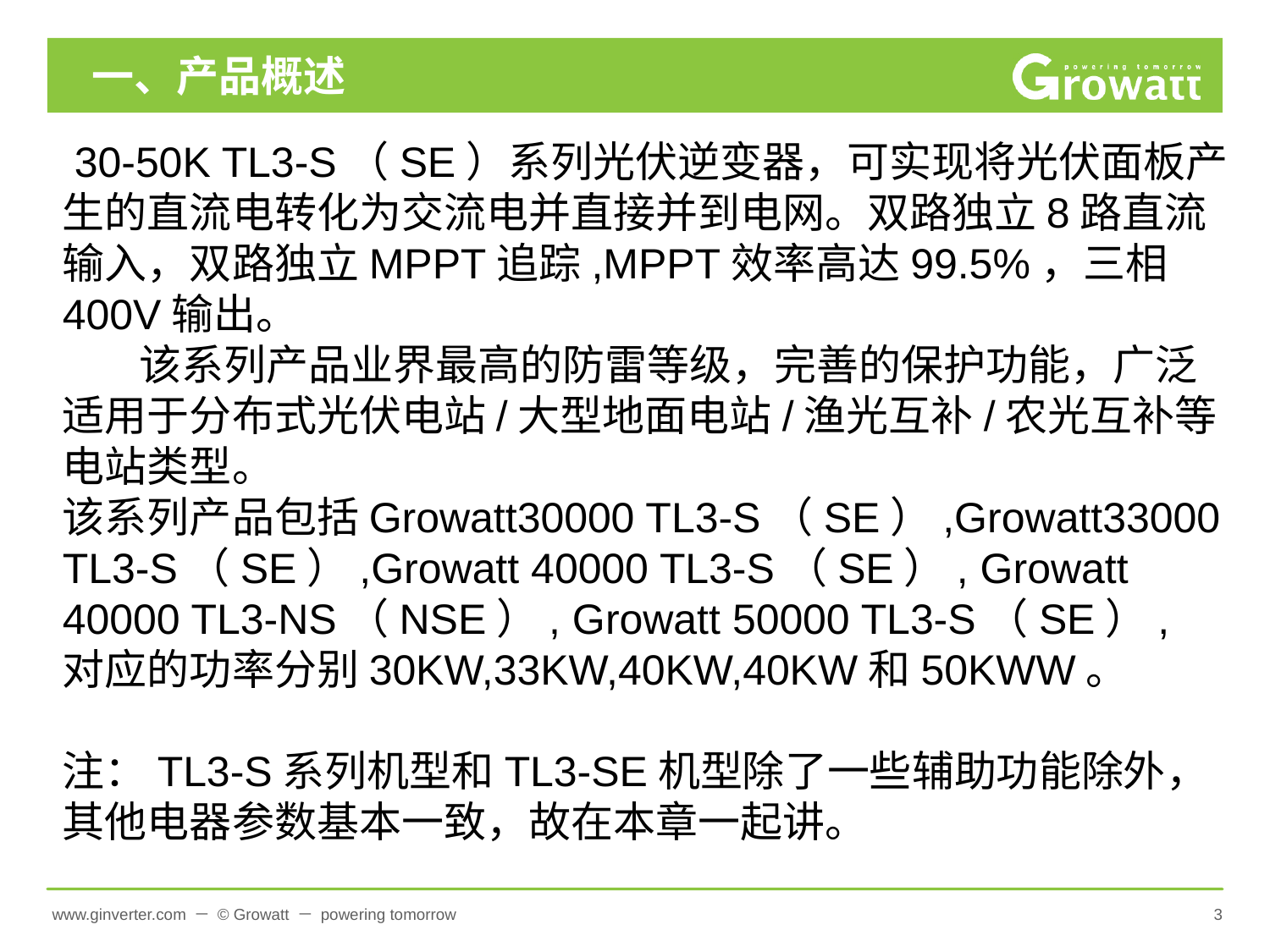

# 一、产品概述
 30-50K TL3-S（SE）系列光伏逆变器，可实现将光伏面板产生的直流电转化为交流电并直接并到电网。双路独立8路直流输入，双路独立MPPT追踪,MPPT效率高达99.5%，三相400V输出。
       该系列产品业界最高的防雷等级，完善的保护功能，广泛适用于分布式光伏电站/大型地面电站/渔光互补/农光互补等电站类型。
该系列产品包括Growatt30000 TL3-S（SE）,Growatt33000 TL3-S（SE）,Growatt 40000 TL3-S（SE）, Growatt 40000 TL3-NS（NSE）, Growatt 50000 TL3-S（SE）, 对应的功率分别30KW,33KW,40KW,40KW和50KWW。

注：TL3-S系列机型和TL3-SE机型除了一些辅助功能除外，其他电器参数基本一致，故在本章一起讲。